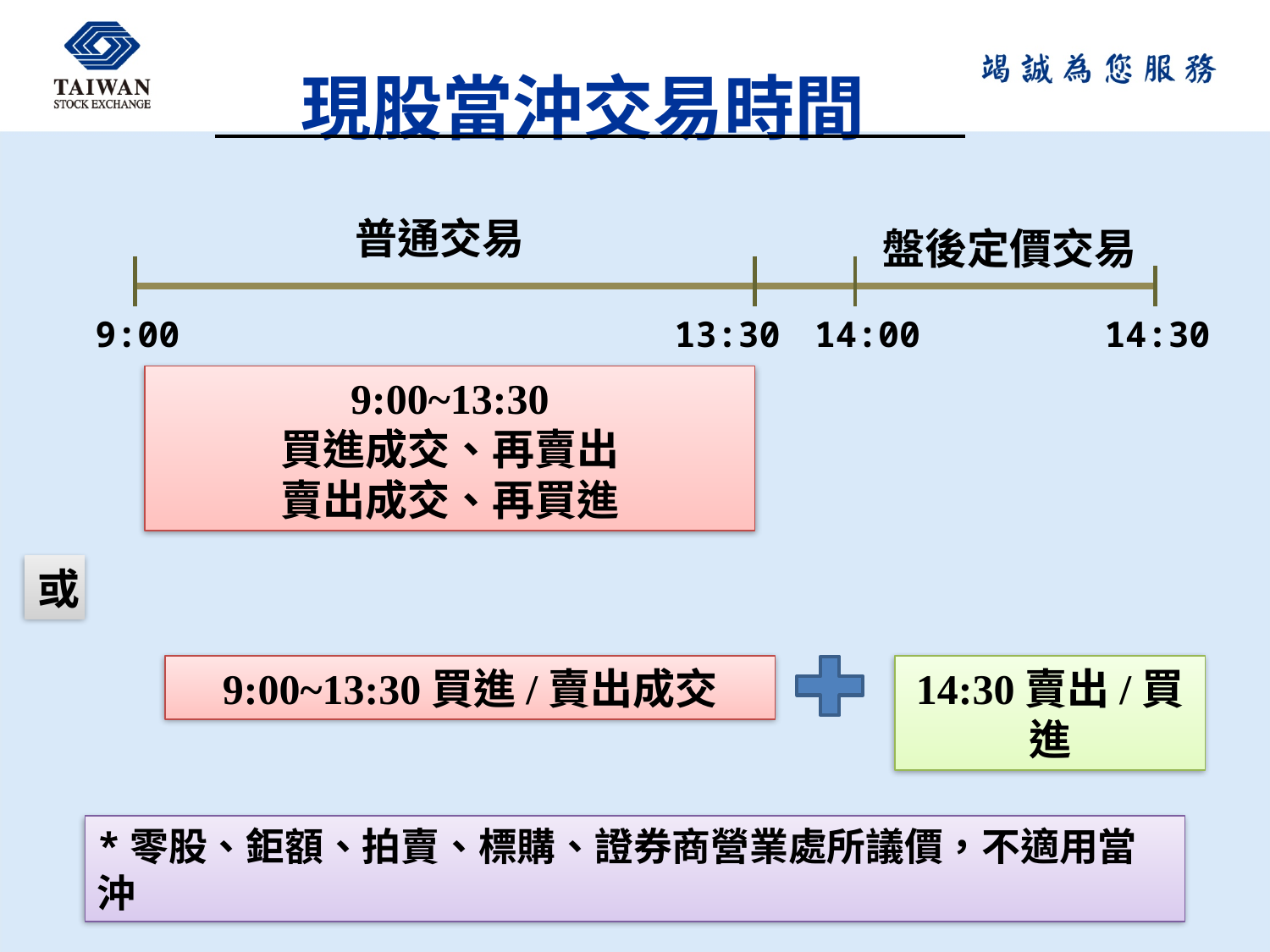

# 現股當沖交易時間
普通交易
盤後定價交易
9:00
13:30
14:00
14:30
9:00~13:30
買進成交、再賣出
賣出成交、再買進
或

9:00~13:30買進/賣出成交
14:30賣出/買進
*零股、鉅額、拍賣、標購、證券商營業處所議價，不適用當沖
4